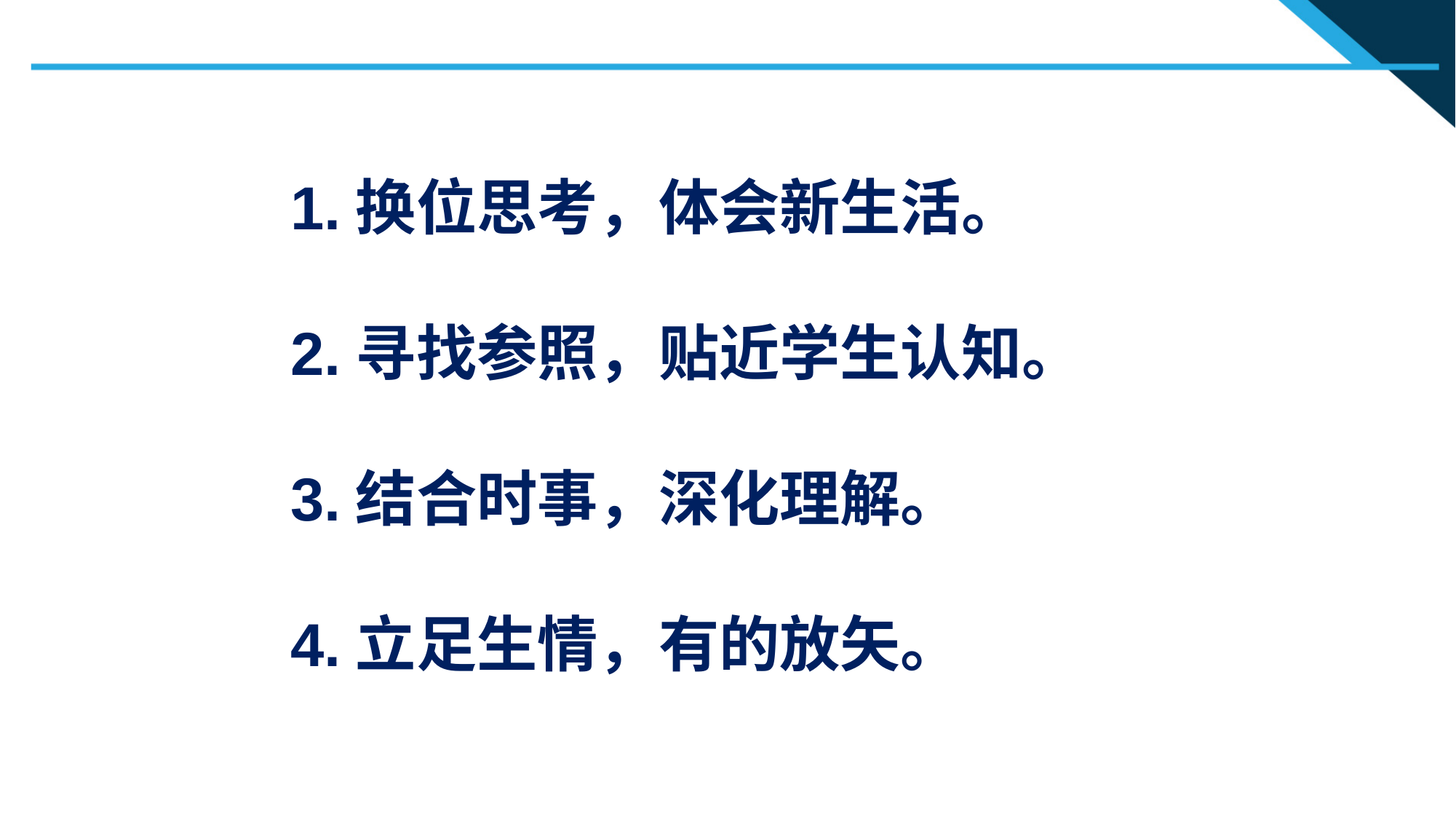

1.换位思考，体会新生活。

2.寻找参照，贴近学生认知。

3.结合时事，深化理解。

4.立足生情，有的放矢。